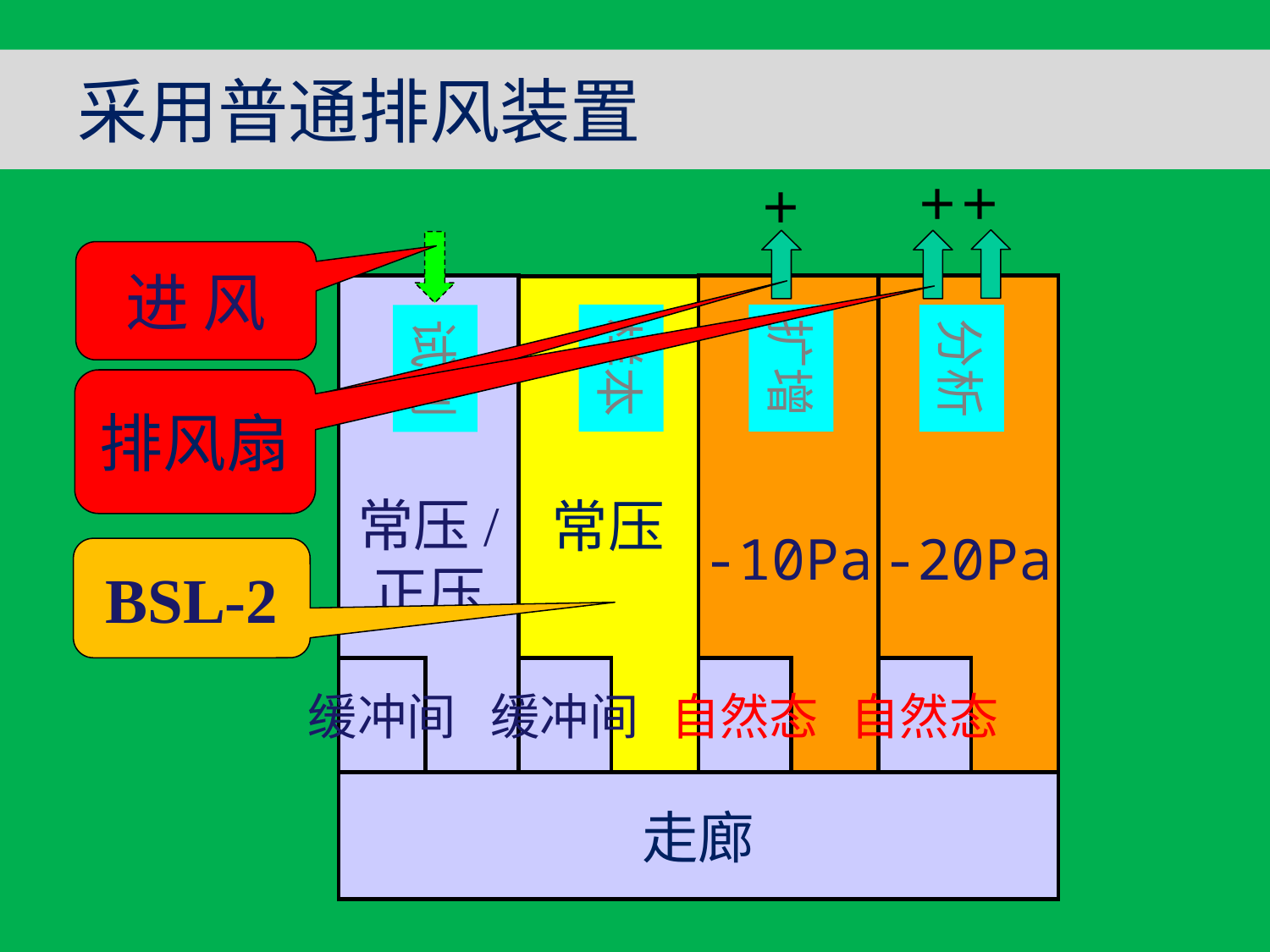

# 采用普通排风装置
＋＋
＋

进 风

常压/
正压

-10Pa

-20Pa
常压
样本
扩增
分析
试剂
排风扇
BSL-2
BSL-2
缓冲间
缓冲间
自然态
自然态
走廊